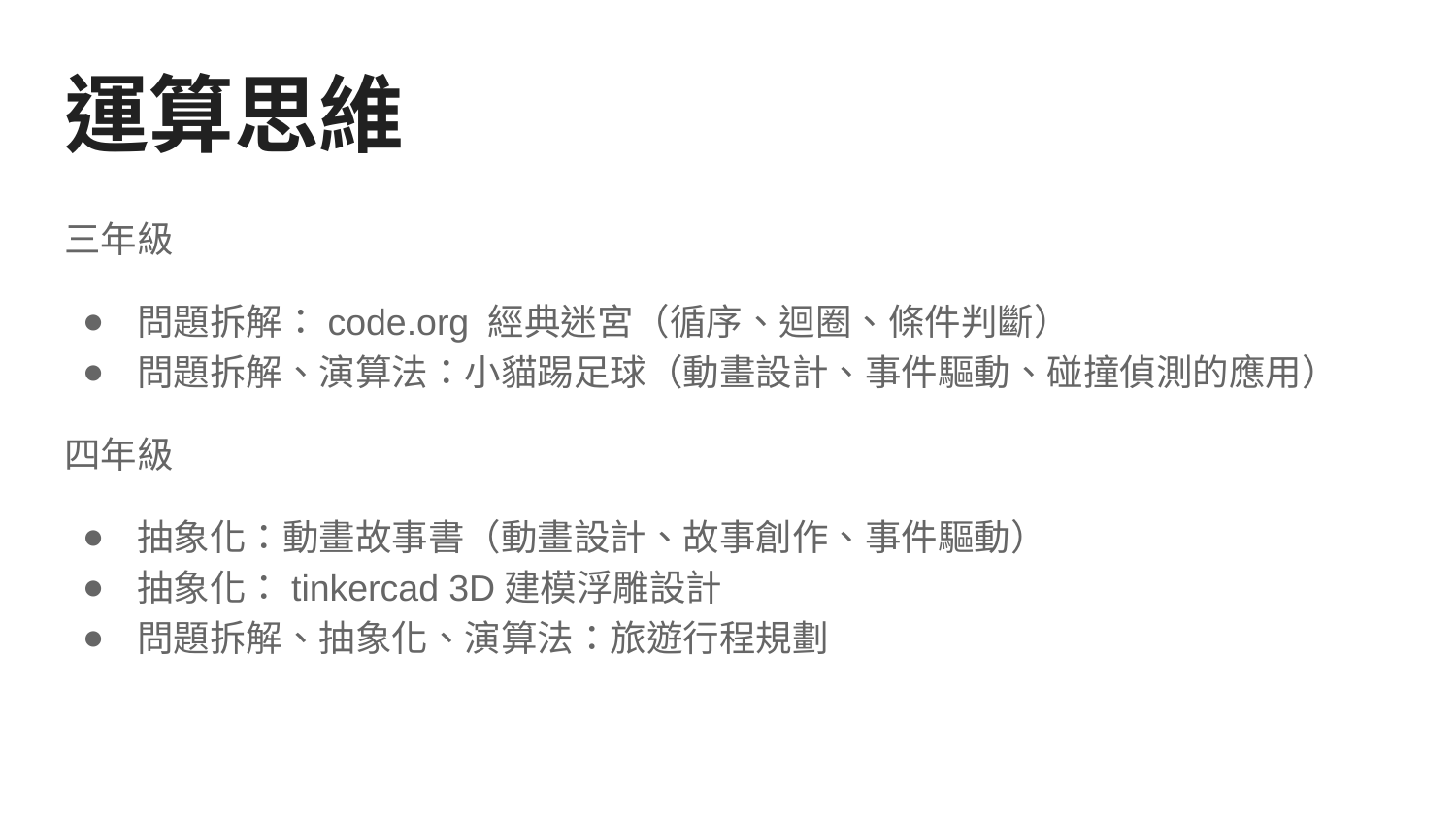

# 運算思維
三年級
問題拆解：code.org 經典迷宮（循序、迴圈、條件判斷）
問題拆解、演算法：小貓踢足球（動畫設計、事件驅動、碰撞偵測的應用）
四年級
抽象化：動畫故事書（動畫設計、故事創作、事件驅動）
抽象化：tinkercad 3D建模浮雕設計
問題拆解、抽象化、演算法：旅遊行程規劃